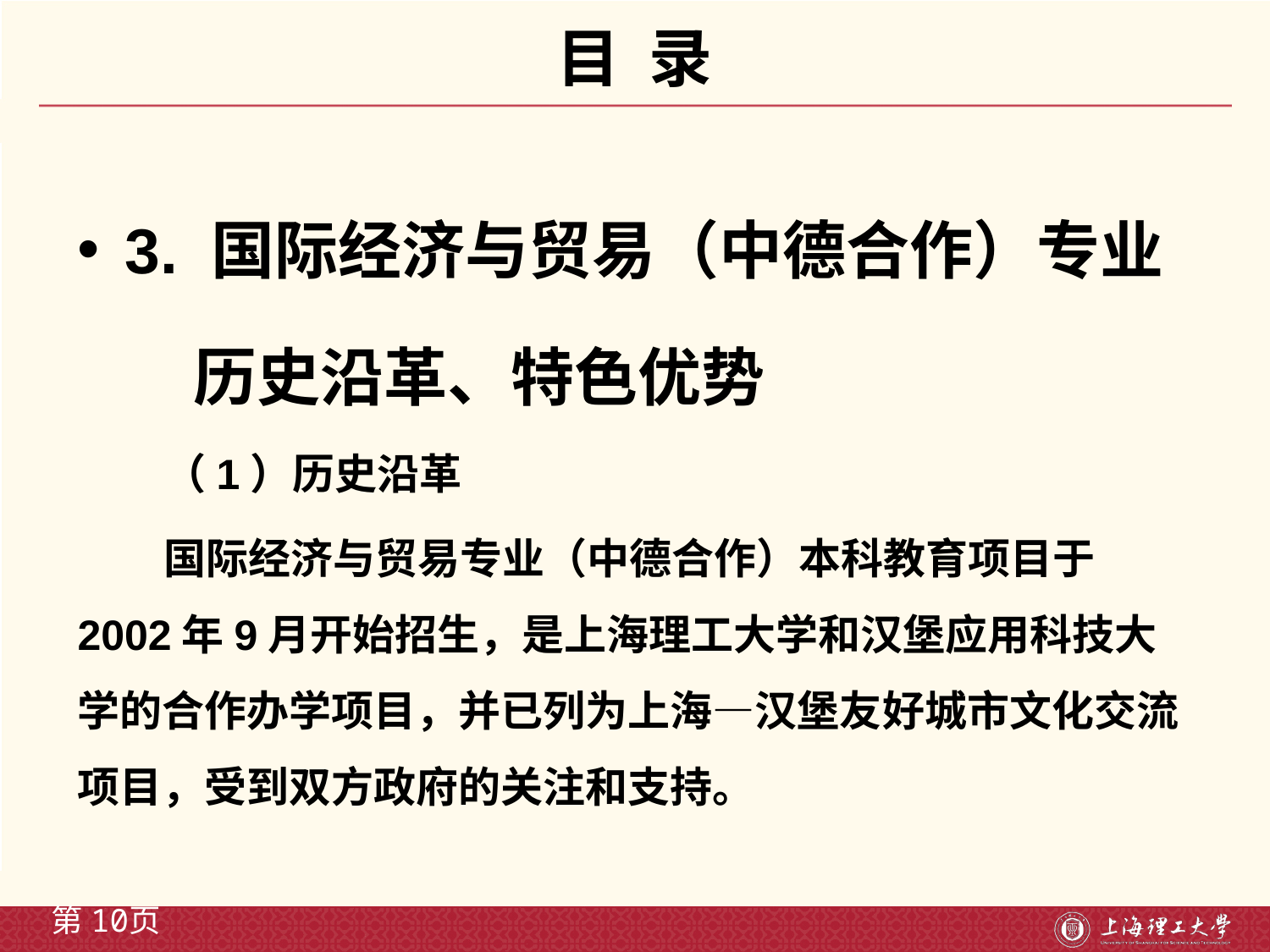

# 目  录
3. 国际经济与贸易（中德合作）专业
       历史沿革、特色优势
        （1）历史沿革
        国际经济与贸易专业（中德合作）本科教育项目于2002年9月开始招生，是上海理工大学和汉堡应用科技大学的合作办学项目，并已列为上海—汉堡友好城市文化交流项目，受到双方政府的关注和支持。

第10页